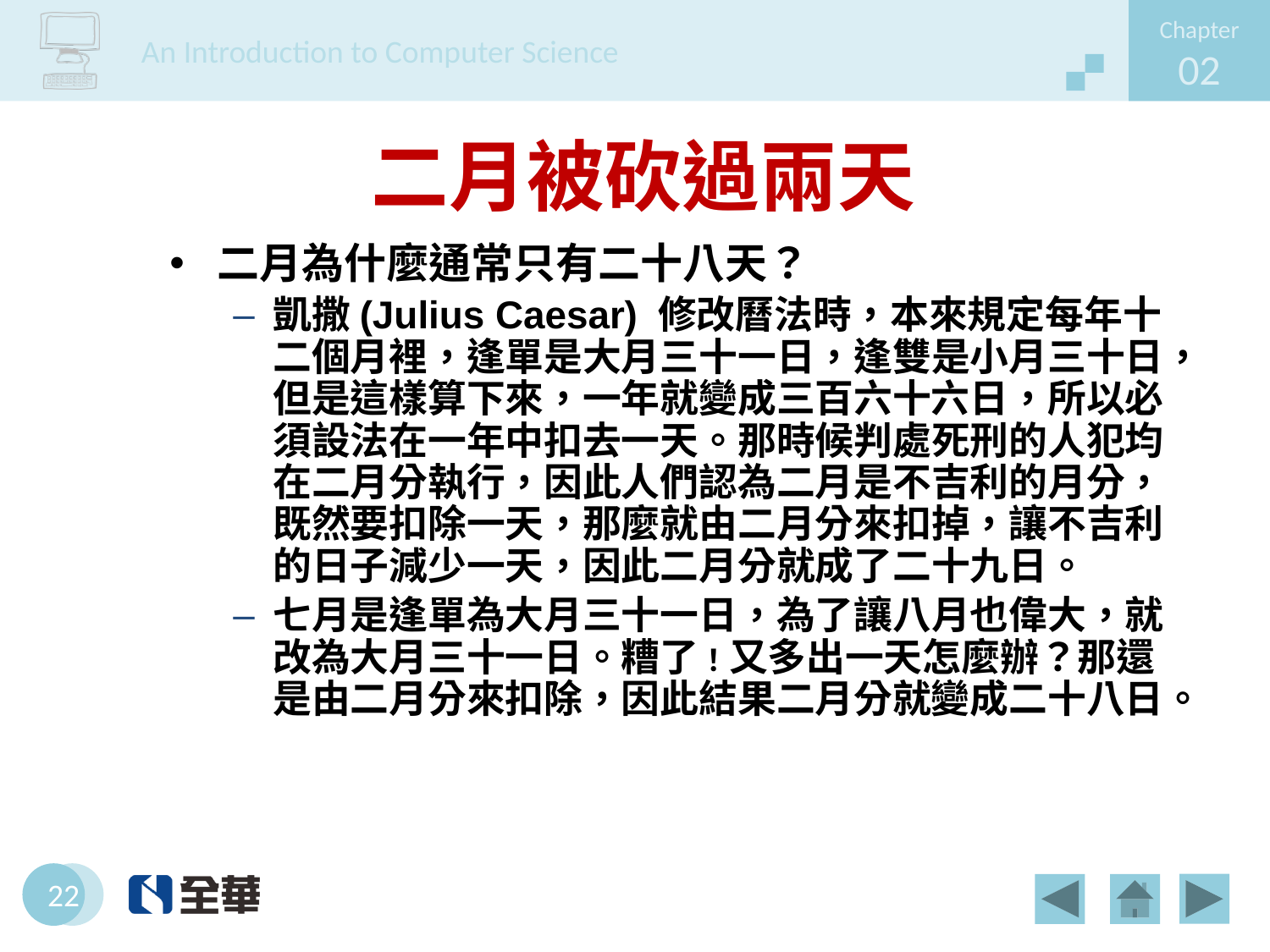

# 二月被砍過兩天
二月為什麼通常只有二十八天？
凱撒(Julius Caesar) 修改曆法時，本來規定每年十二個月裡，逢單是大月三十一日，逢雙是小月三十日，但是這樣算下來，一年就變成三百六十六日，所以必須設法在一年中扣去一天。那時候判處死刑的人犯均在二月分執行，因此人們認為二月是不吉利的月分，既然要扣除一天，那麼就由二月分來扣掉，讓不吉利的日子減少一天，因此二月分就成了二十九日。
七月是逢單為大月三十一日，為了讓八月也偉大，就改為大月三十一日。糟了！又多出一天怎麼辦？那還是由二月分來扣除，因此結果二月分就變成二十八日。